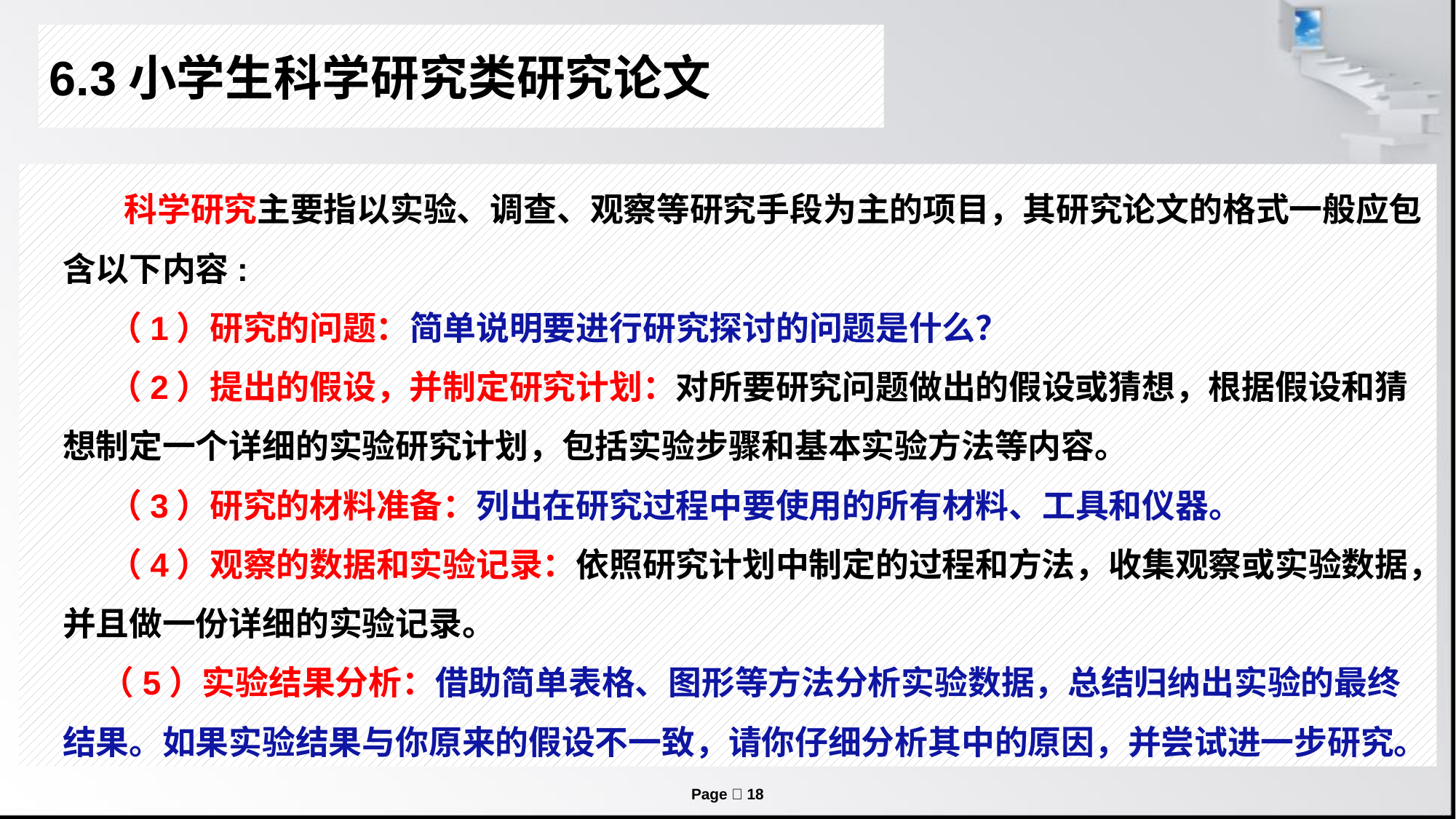

# 6.3小学生科学研究类研究论文
       科学研究主要指以实验、调查、观察等研究手段为主的项目，其研究论文的格式一般应包含以下内容:
     （1）研究的问题：简单说明要进行研究探讨的问题是什么？
     （2）提出的假设，并制定研究计划：对所要研究问题做出的假设或猜想，根据假设和猜想制定一个详细的实验研究计划，包括实验步骤和基本实验方法等内容。
     （3）研究的材料准备：列出在研究过程中要使用的所有材料、工具和仪器。
     （4）观察的数据和实验记录：依照研究计划中制定的过程和方法，收集观察或实验数据，并且做一份详细的实验记录。
    （5）实验结果分析：借助简单表格、图形等方法分析实验数据，总结归纳出实验的最终结果。如果实验结果与你原来的假设不一致，请你仔细分析其中的原因，并尝试进一步研究。